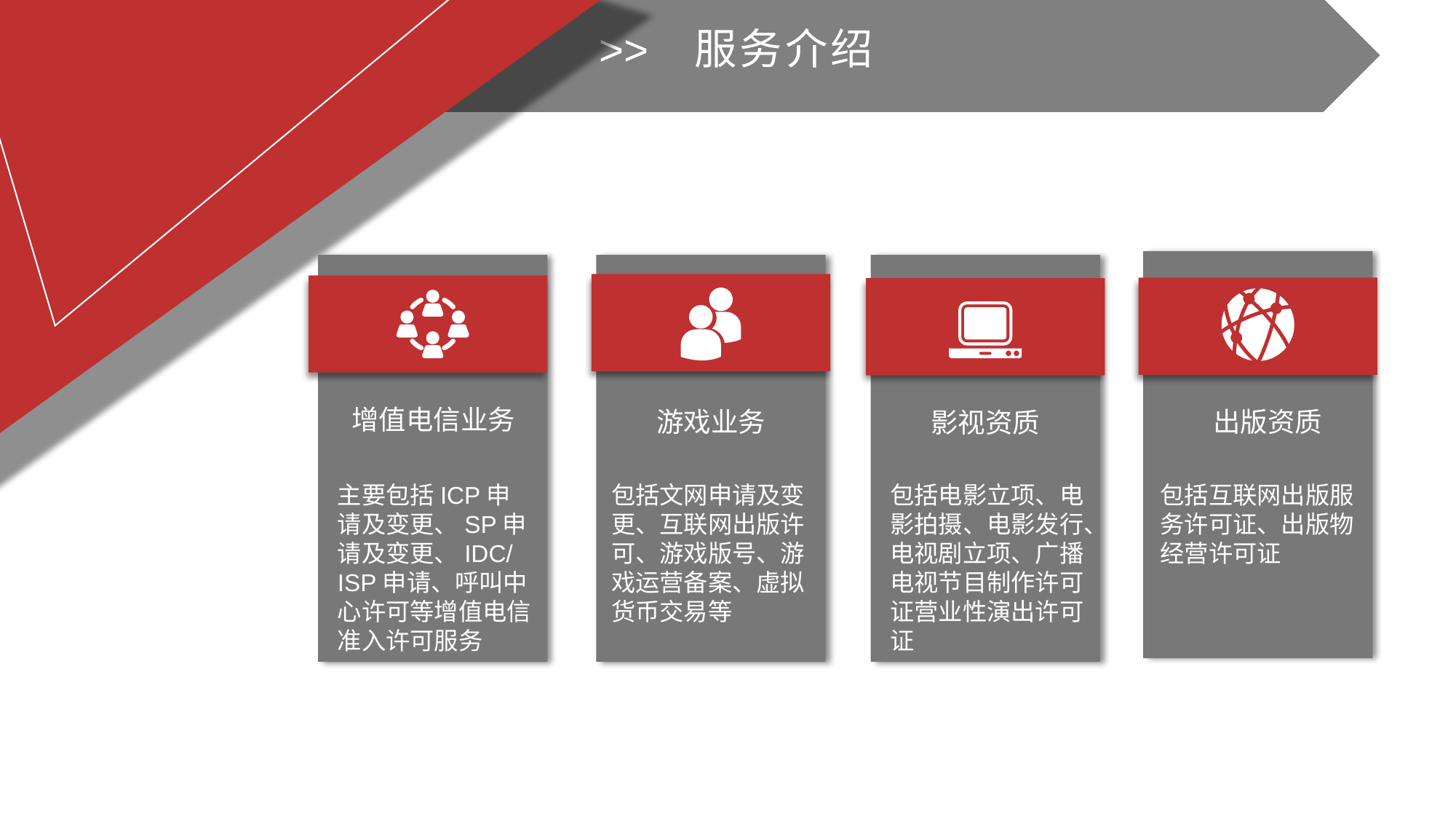

服务介绍
>>

出版资质
包括互联网出版服务许可证、出版物经营许可证

游戏业务
包括文网申请及变更、互联网出版许可、游戏版号、游戏运营备案、虚拟货币交易等

影视资质
包括电影立项、电影拍摄、电影发行、电视剧立项、广播电视节目制作许可证营业性演出许可证

增值电信业务
主要包括ICP申请及变更、SP申请及变更、IDC/ISP申请、呼叫中心许可等增值电信准入许可服务